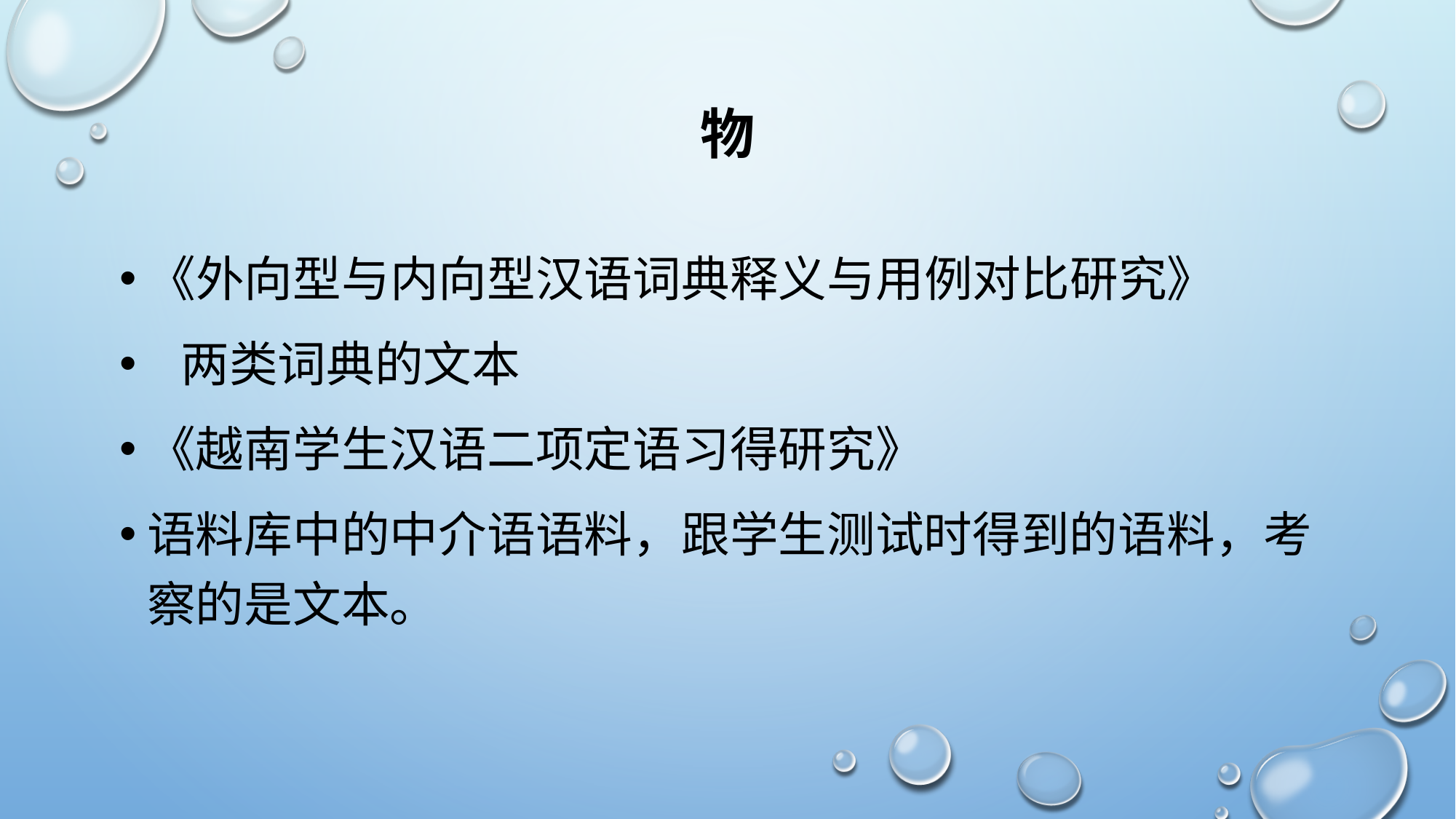

# 物
《外向型与内向型汉语词典释义与用例对比研究》
  两类词典的文本
《越南学生汉语二项定语习得研究》
语料库中的中介语语料，跟学生测试时得到的语料，考察的是文本。